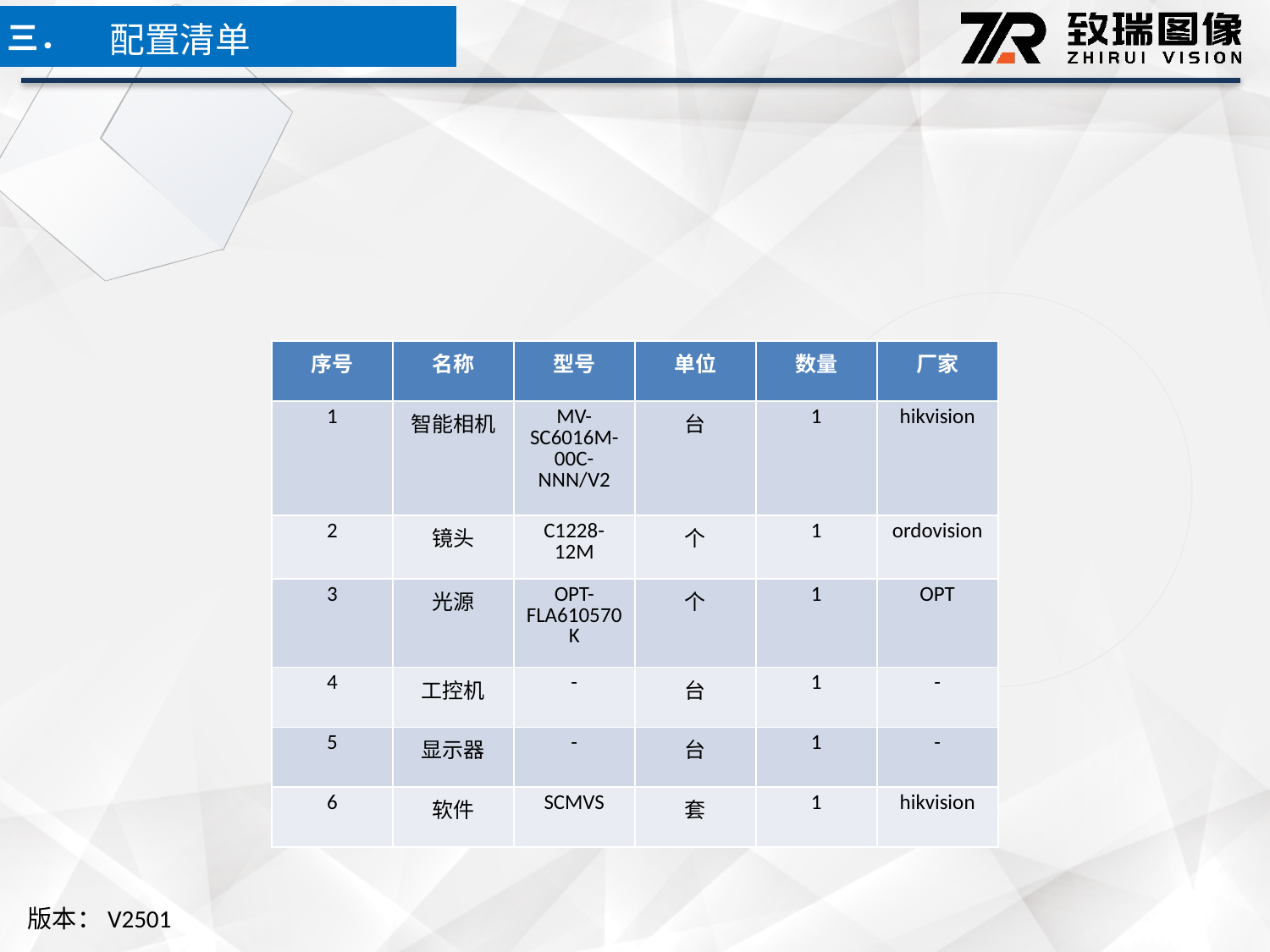

配置清单
三．
| 序号 | 名称 | 型号 | 单位 | 数量 | 厂家 |
| --- | --- | --- | --- | --- | --- |
| 1 | 智能相机 | MV-SC6016M-00C-NNN/V2 | 台 | 1 | hikvision |
| 2 | 镜头 | C1228-12M | 个 | 1 | ordovision |
| 3 | 光源 | OPT-FLA610570K | 个 | 1 | OPT |
| 4 | 工控机 | - | 台 | 1 | - |
| 5 | 显示器 | - | 台 | 1 | - |
| 6 | 软件 | SCMVS | 套 | 1 | hikvision |